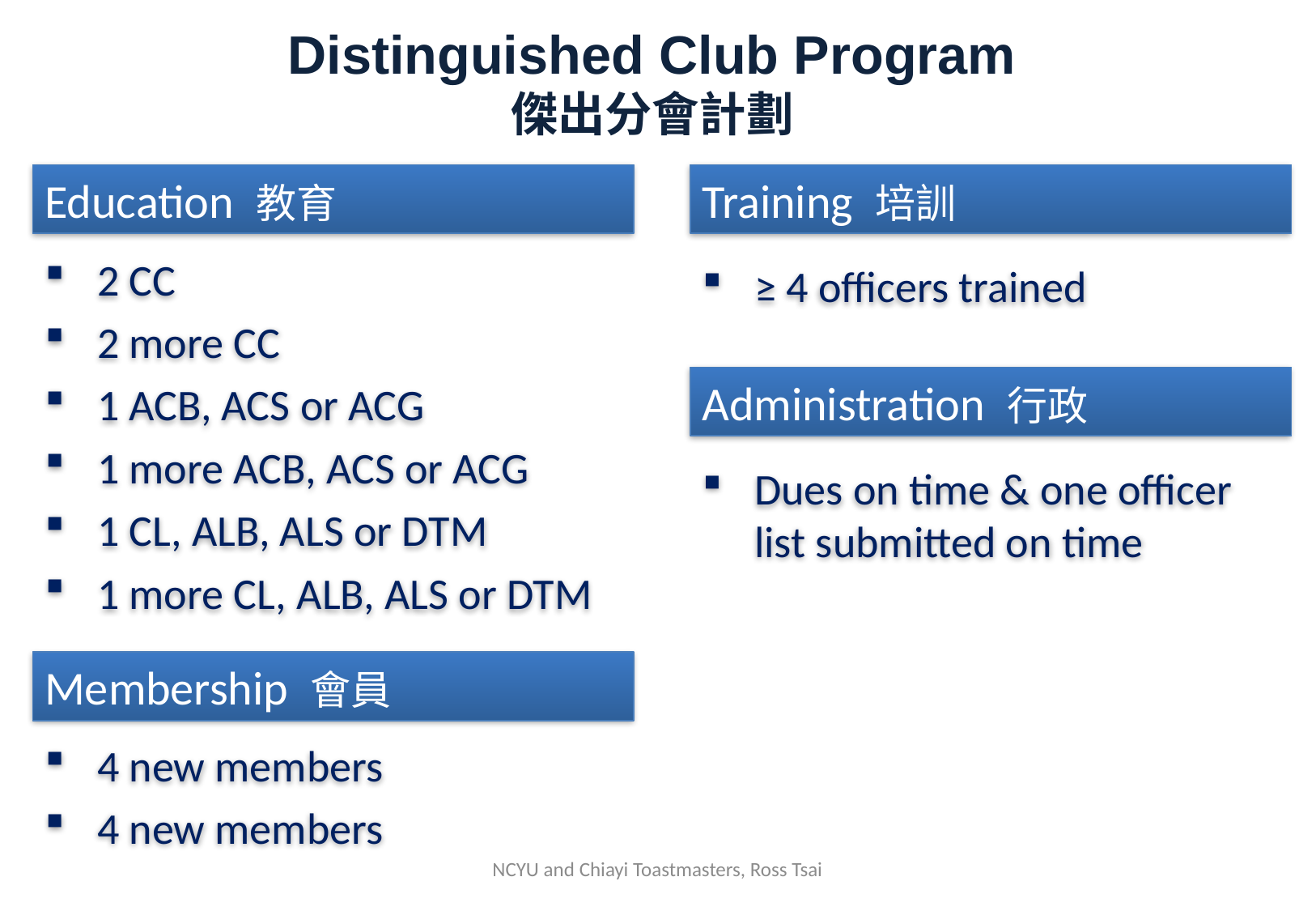

Distinguished Club Program
傑出分會計劃
Education 教育
2 CC
2 more CC
1 ACB, ACS or ACG
1 more ACB, ACS or ACG
1 CL, ALB, ALS or DTM
1 more CL, ALB, ALS or DTM
Membership 會員
4 new members
4 new members
Training 培訓
≥ 4 officers trained
Administration 行政
Dues on time & one officer list submitted on time
NCYU and Chiayi Toastmasters, Ross Tsai